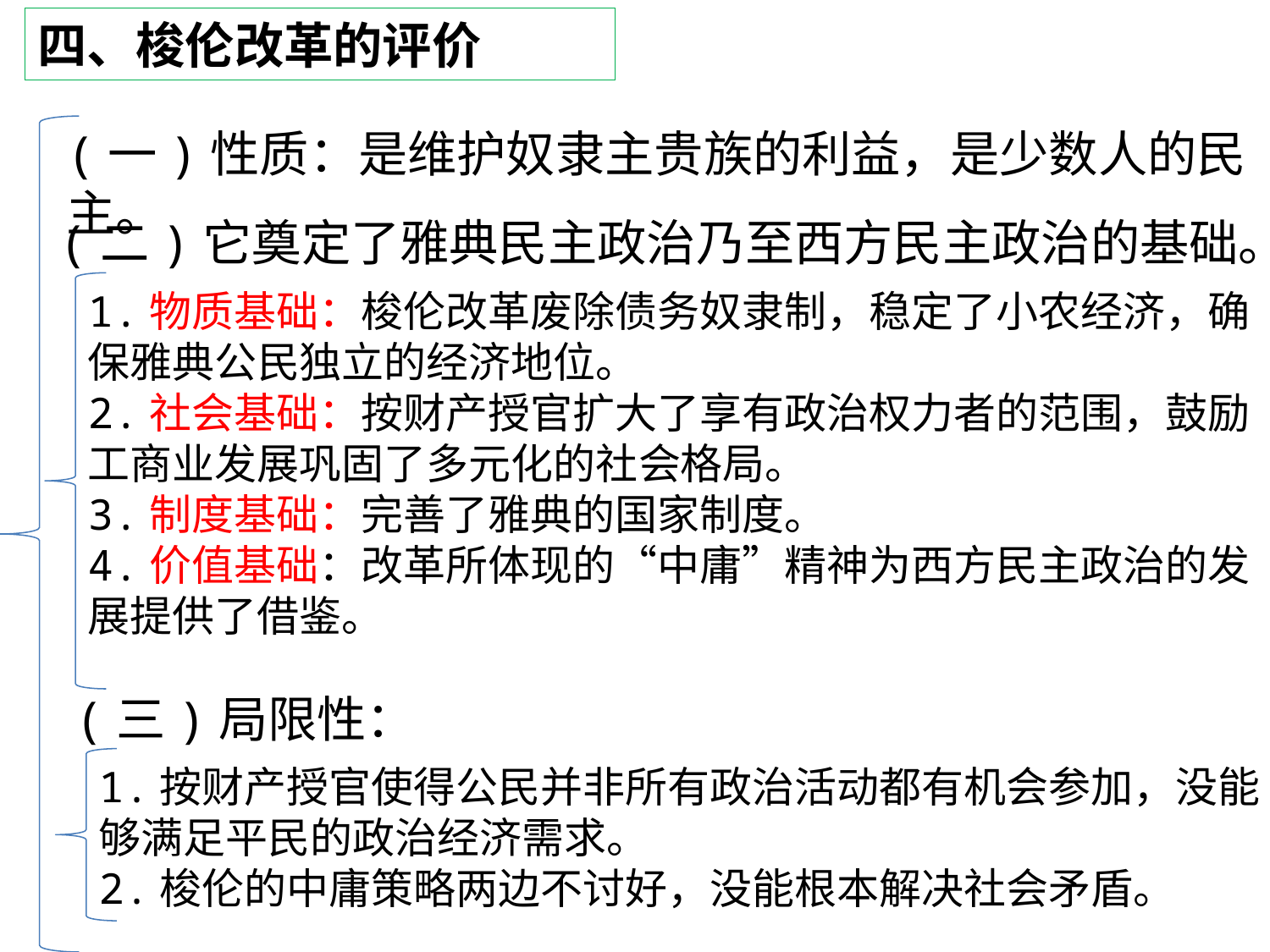

四、梭伦改革的评价

(一)性质：是维护奴隶主贵族的利益，是少数人的民主。
(二)它奠定了雅典民主政治乃至西方民主政治的基础。

1.物质基础：梭伦改革废除债务奴隶制，稳定了小农经济，确保雅典公民独立的经济地位。
2.社会基础：按财产授官扩大了享有政治权力者的范围，鼓励工商业发展巩固了多元化的社会格局。
3.制度基础：完善了雅典的国家制度。
4.价值基础：改革所体现的“中庸”精神为西方民主政治的发展提供了借鉴。
(三)局限性：

1.按财产授官使得公民并非所有政治活动都有机会参加，没能够满足平民的政治经济需求。
2.梭伦的中庸策略两边不讨好，没能根本解决社会矛盾。